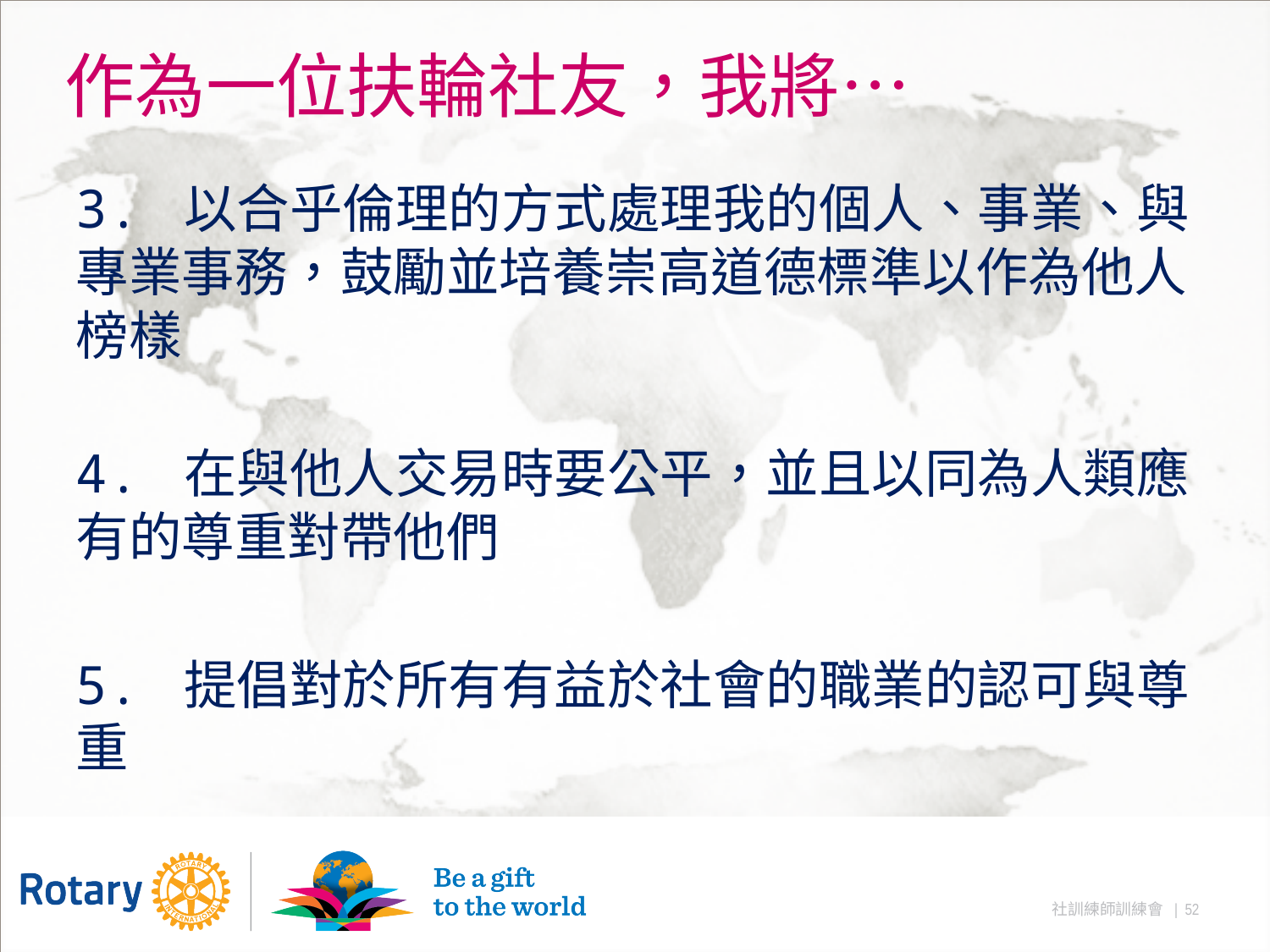

# 作為一位扶輪社友，我將…
3. 以合乎倫理的方式處理我的個人、事業、與專業事務，鼓勵並培養崇高道德標準以作為他人榜樣
4. 在與他人交易時要公平，並且以同為人類應有的尊重對帶他們

5. 提倡對於所有有益於社會的職業的認可與尊重